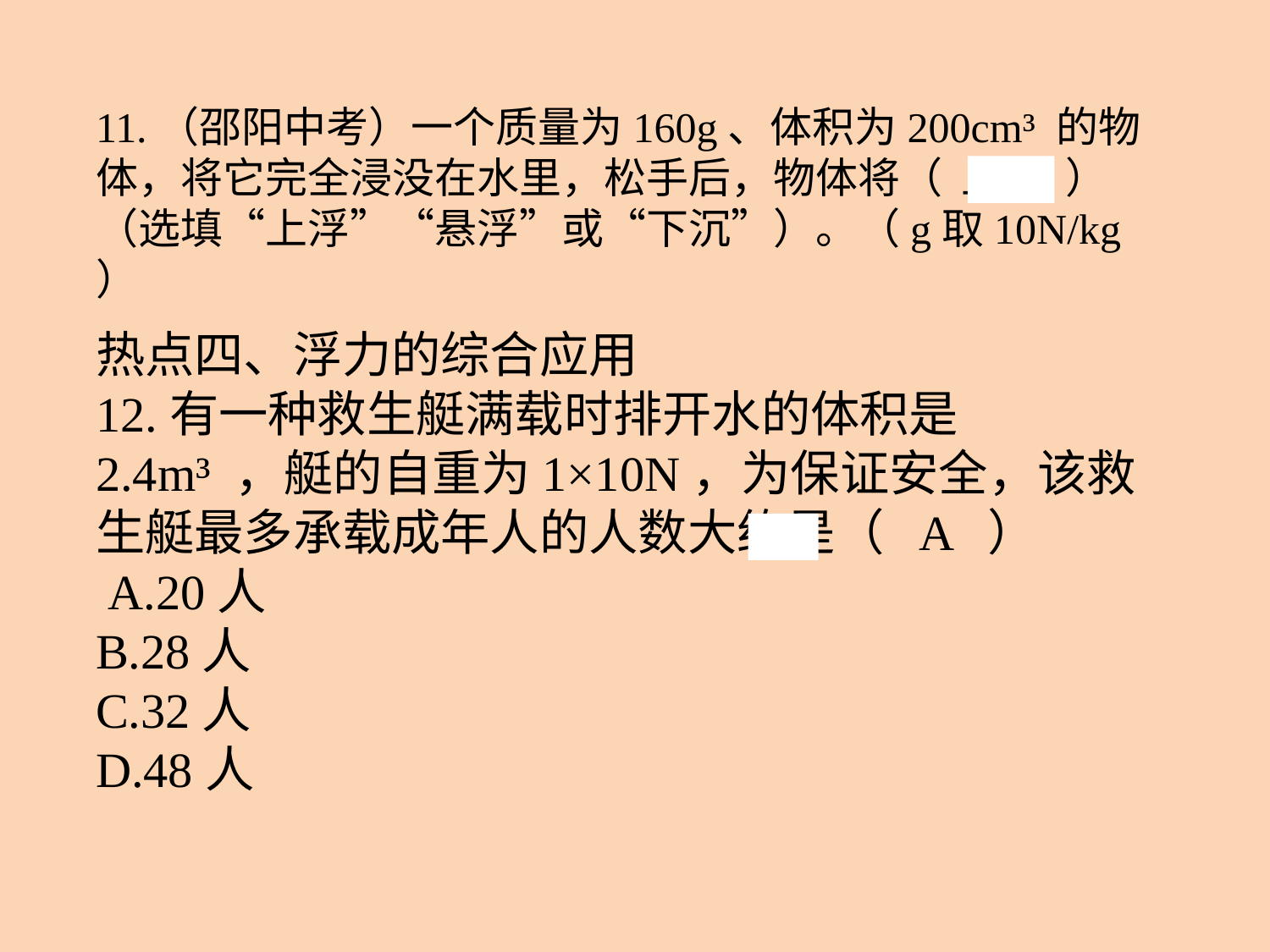

11.（邵阳中考）一个质量为160g、体积为200cm³ 的物体，将它完全浸没在水里，松手后，物体将（  上浮  ）（选填“上浮”“悬浮”或“下沉”）。（g取10N/kg）

热点四、浮力的综合应用
12.有一种救生艇满载时排开水的体积是2.4m³ ，艇的自重为1×10N，为保证安全，该救生艇最多承载成年人的人数大约是（  A  ）
 A.20人
B.28人
C.32人
D.48人